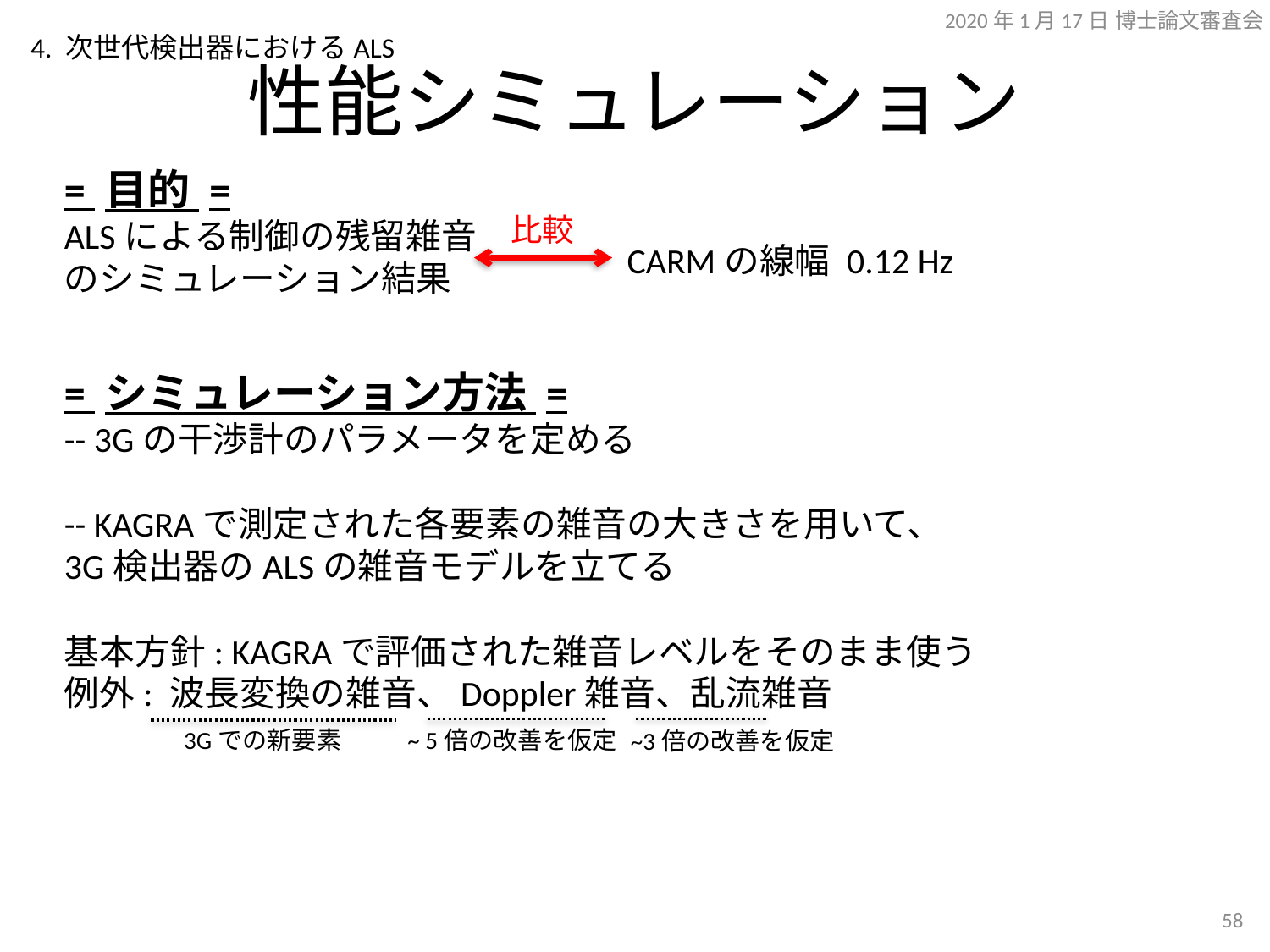

2020年1月17日 博士論文審査会
4. 次世代検出器におけるALS
# 性能シミュレーション
= 目的 =
ALSによる制御の残留雑音
のシミュレーション結果

= シミュレーション方法 =
-- 3Gの干渉計のパラメータを定める
-- KAGRAで測定された各要素の雑音の大きさを用いて、
3G検出器のALSの雑音モデルを立てる
基本方針: KAGRAで評価された雑音レベルをそのまま使う
例外: 波長変換の雑音、Doppler雑音、乱流雑音
比較
CARMの線幅 0.12 Hz
3Gでの新要素
~ 5倍の改善を仮定
~3倍の改善を仮定
58